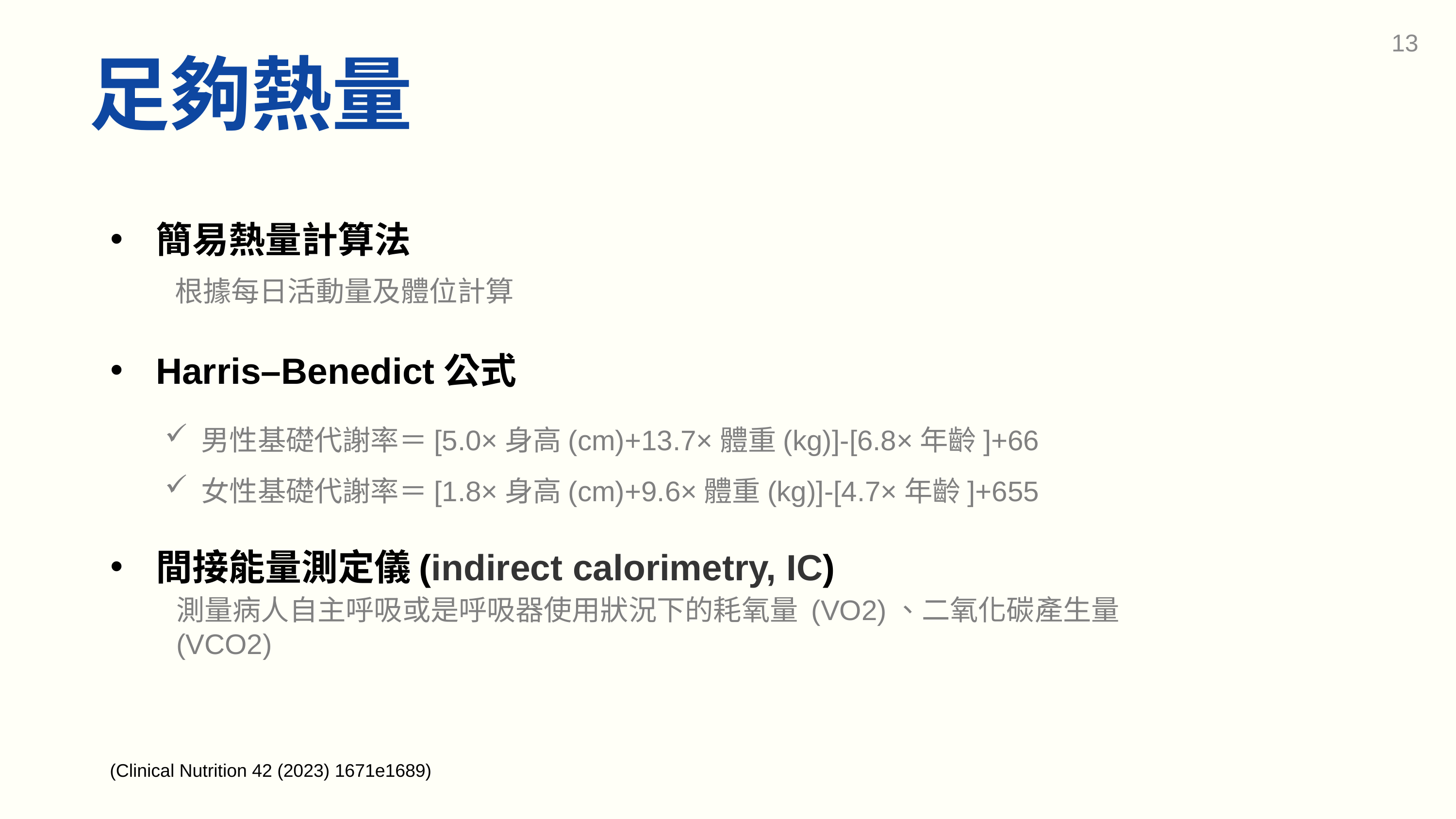

13
足夠熱量
簡易熱量計算法

Harris–Benedict公式

間接能量測定儀(indirect calorimetry, IC)

根據每日活動量及體位計算
男性基礎代謝率＝[5.0×身高(cm)+13.7×體重(kg)]-[6.8×年齡]+66
女性基礎代謝率＝[1.8×身高(cm)+9.6×體重(kg)]-[4.7×年齡]+655
測量病人自主呼吸或是呼吸器使用狀況下的耗氧量 (VO2)、二氧化碳產生量 (VCO2)
(Clinical Nutrition 42 (2023) 1671e1689)